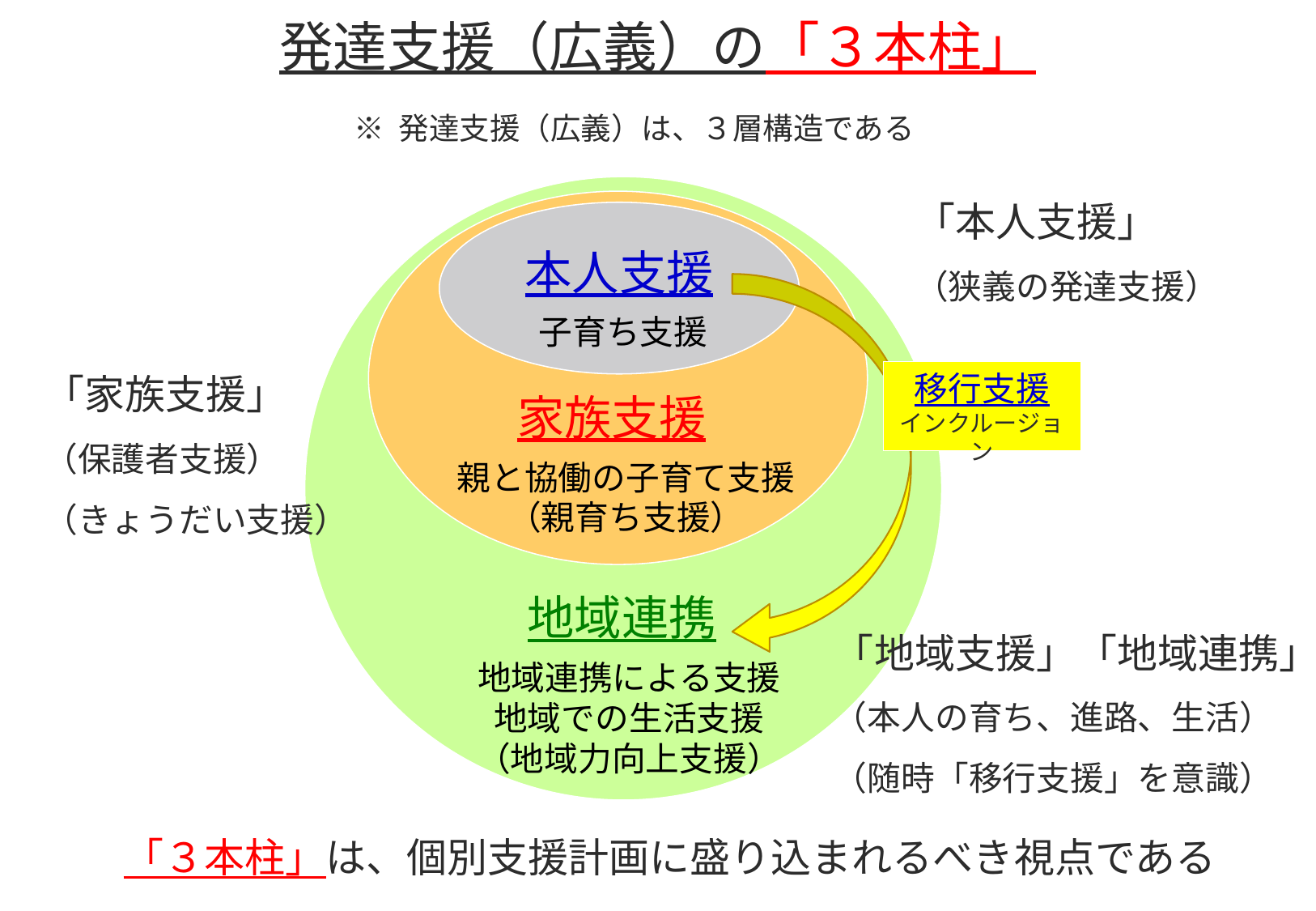

発達支援（広義）の「３本柱」

※ 発達支援（広義）は、３層構造である

本人支援
子育ち支援
家族支援
親と協働の子育て支援
（親育ち支援）

地域連携
地域連携による支援
地域での生活支援
（地域力向上支援）

移行支援
インクルージョン

「本人支援」
（狭義の発達支援）
「家族支援」
（保護者支援）
（きょうだい支援）
「地域支援」「地域連携」
（本人の育ち、進路、生活）
（随時「移行支援」を意識）
「３本柱」は、個別支援計画に盛り込まれるべき視点である
9